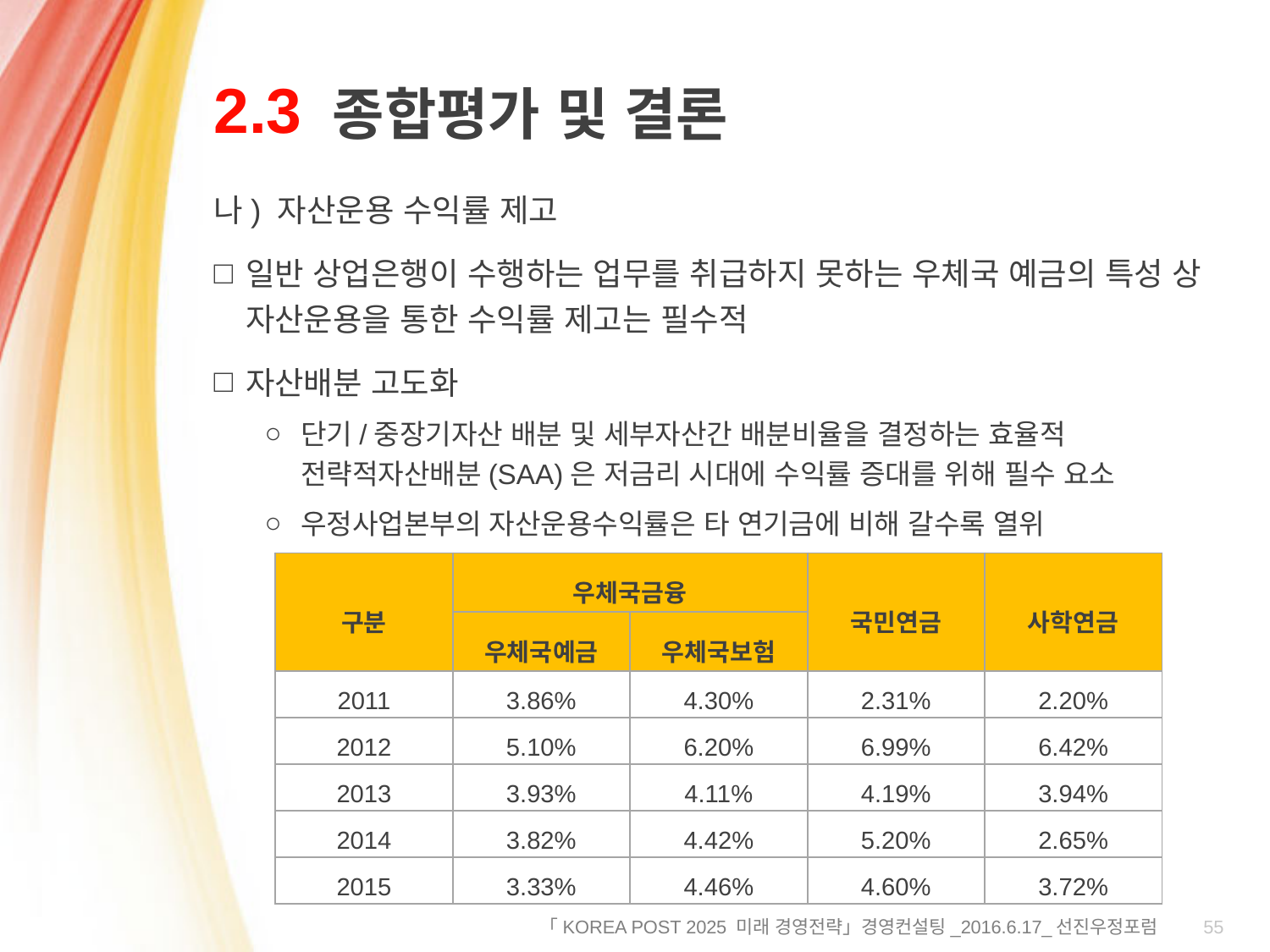

# 2.3
종합평가 및 결론

나) 자산운용 수익률 제고
일반 상업은행이 수행하는 업무를 취급하지 못하는 우체국 예금의 특성 상 자산운용을 통한 수익률 제고는 필수적
자산배분 고도화
단기/중장기자산 배분 및 세부자산간 배분비율을 결정하는 효율적 전략적자산배분(SAA)은 저금리 시대에 수익률 증대를 위해 필수 요소
우정사업본부의 자산운용수익률은 타 연기금에 비해 갈수록 열위

| 구분 | 우체국금융 |  |  | 국민연금 | 사학연금 |
| --- | --- | --- | --- | --- | --- |
|  | 우체국예금 | 우체국보험 |  |  |  |
| 2011 | 3.86% | 4.30% |  | 2.31% | 2.20% |
| 2012 | 5.10% | 6.20% |  | 6.99% | 6.42% |
| 2013 | 3.93% | 4.11% |  | 4.19% | 3.94% |
| 2014 | 3.82% | 4.42% |  | 5.20% | 2.65% |
| 2015 | 3.33% | 4.46% |  | 4.60% | 3.72% |
|  |  |  |  |  |  |
55